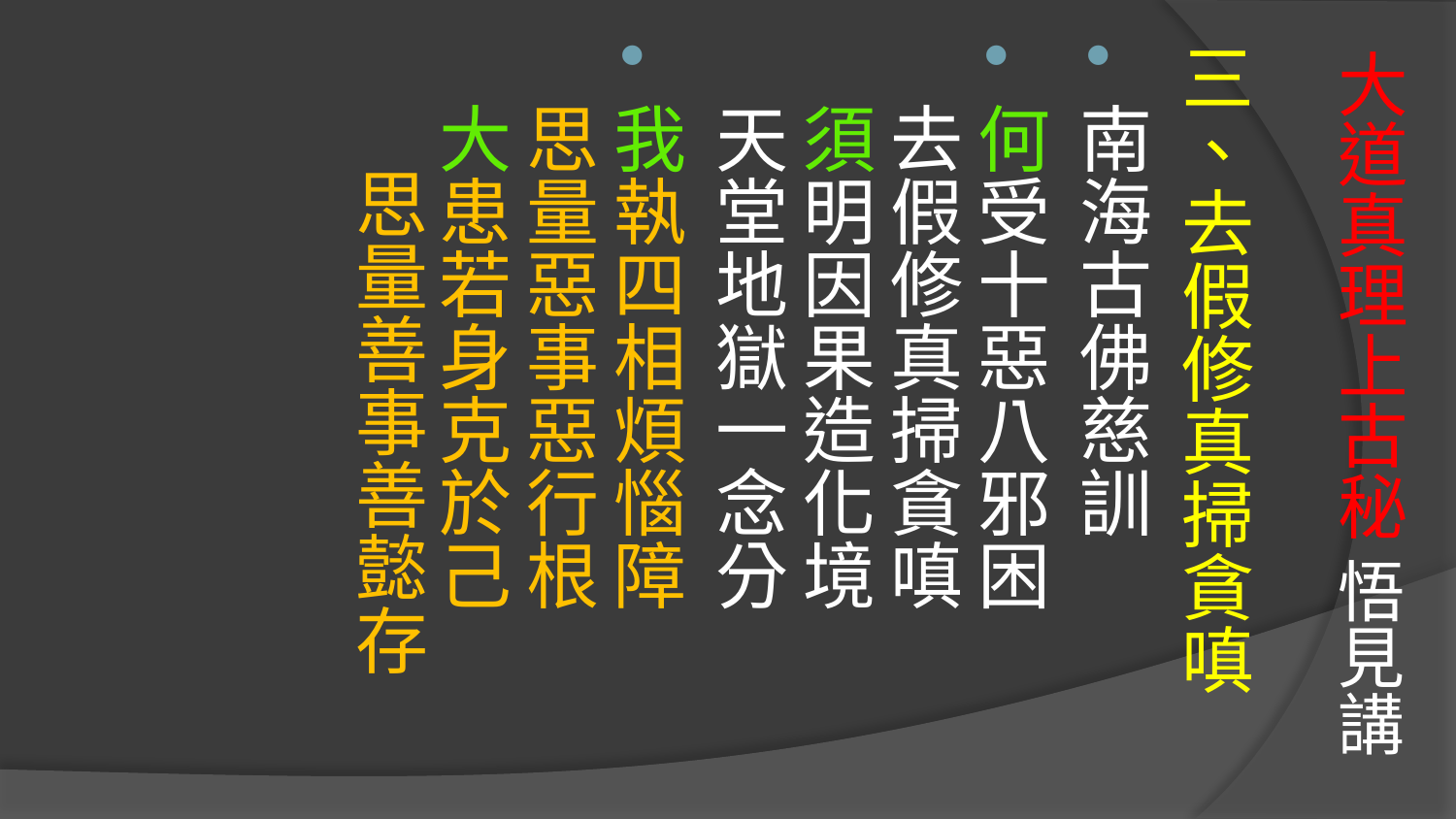

# 大道真理上古秘 悟見講
三、去假修真掃貪嗔
南海古佛慈訓
何受十惡八邪困       去假修真掃貪嗔
須明因果造化境          天堂地獄一念分
我執四相煩惱障         思量惡事惡行根
大患若身克於己               思量善事善懿存